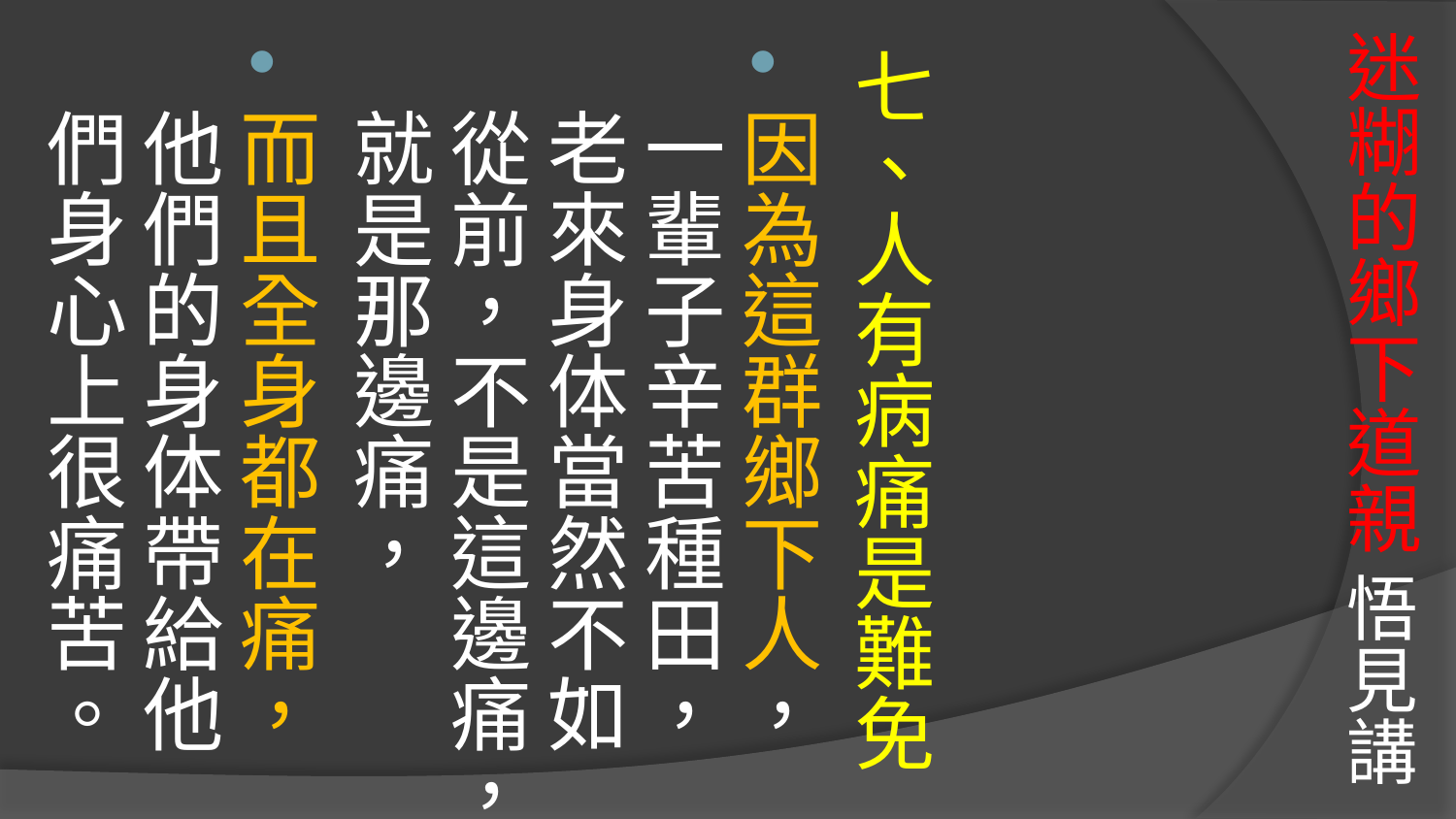

# 迷糊的鄉下道親 悟見講
七、人有病痛是難免
因為這群鄉下人，一輩子辛苦種田，老來身体當然不如從前，不是這邊痛，就是那邊痛，
而且全身都在痛，他們的身体帶給他們身心上很痛苦。